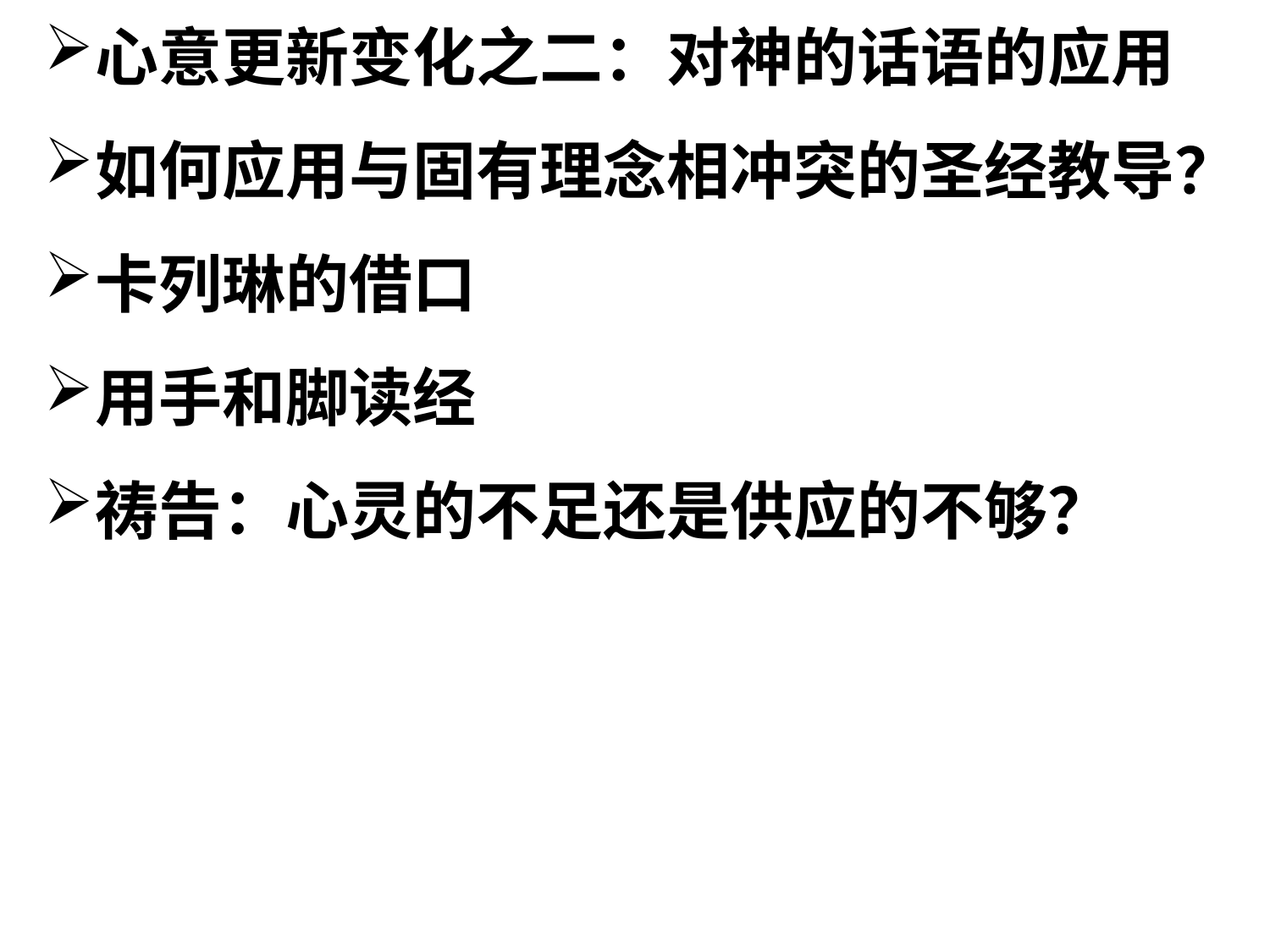

心意更新变化之二：对神的话语的应用

如何应用与固有理念相冲突的圣经教导？

卡列琳的借口

用手和脚读经

祷告：心灵的不足还是供应的不够？